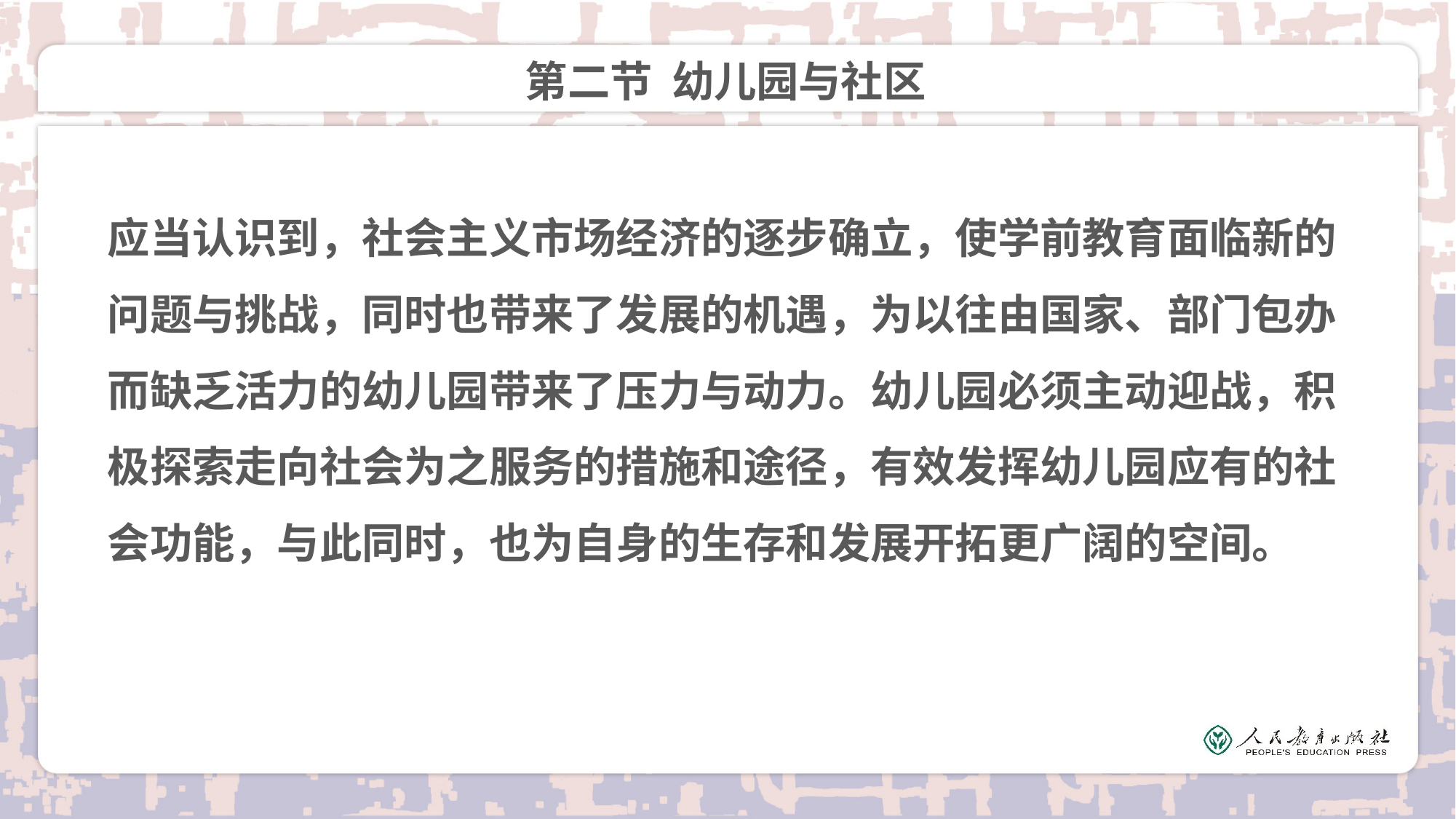

# 第二节  幼儿园与社区
应当认识到，社会主义市场经济的逐步确立，使学前教育面临新的问题与挑战，同时也带来了发展的机遇，为以往由国家、部门包办而缺乏活力的幼儿园带来了压力与动力。幼儿园必须主动迎战，积极探索走向社会为之服务的措施和途径，有效发挥幼儿园应有的社会功能，与此同时，也为自身的生存和发展开拓更广阔的空间。